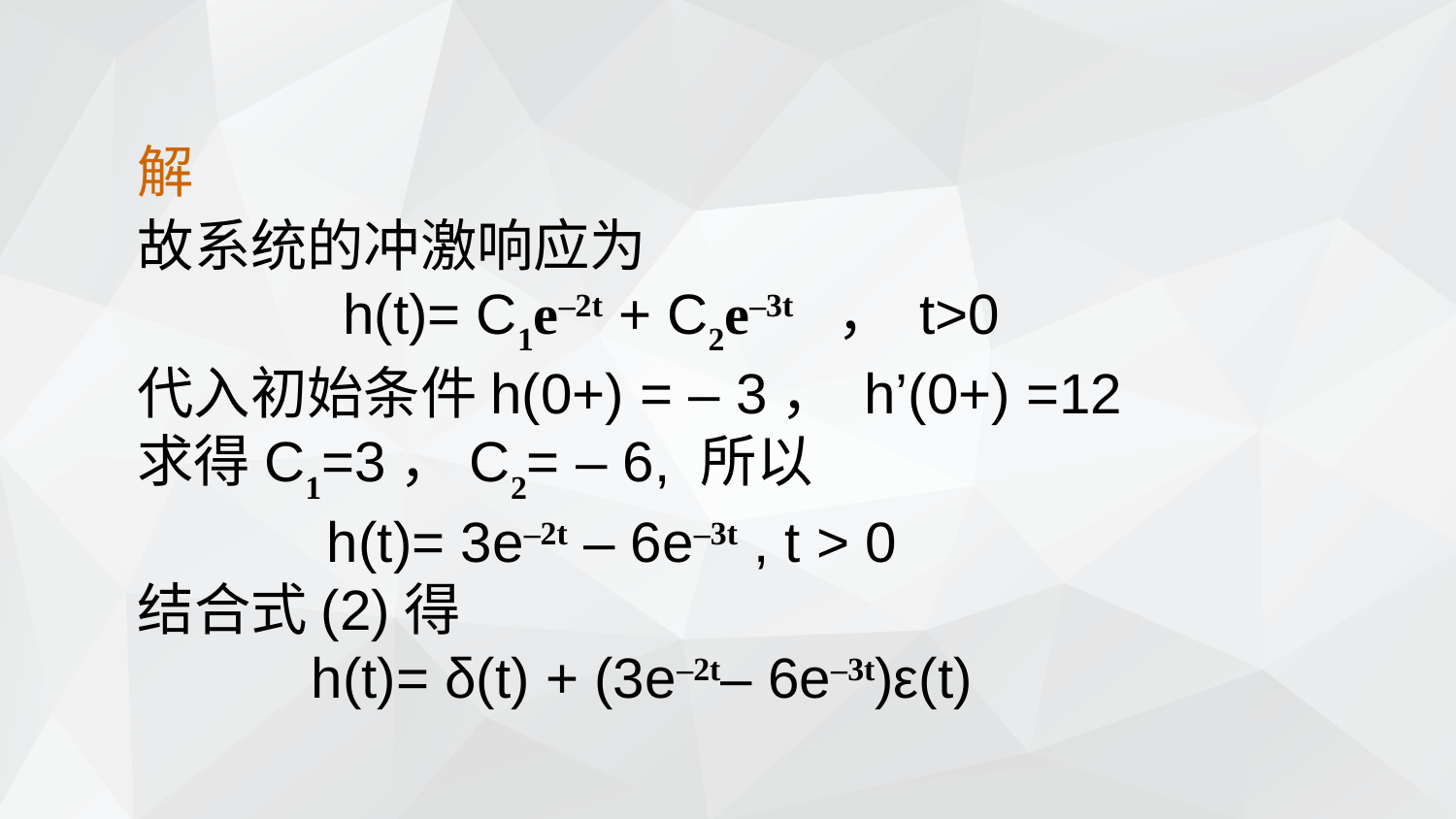

解
故系统的冲激响应为
             h(t)= C1e–2t + C2e–3t  ， t>0
代入初始条件h(0+) = – 3， h’(0+) =12
求得C1=3，C2= – 6, 所以
            h(t)= 3e–2t – 6e–3t , t > 0
结合式(2)得
           h(t)= δ(t) + (3e–2t– 6e–3t)ε(t)